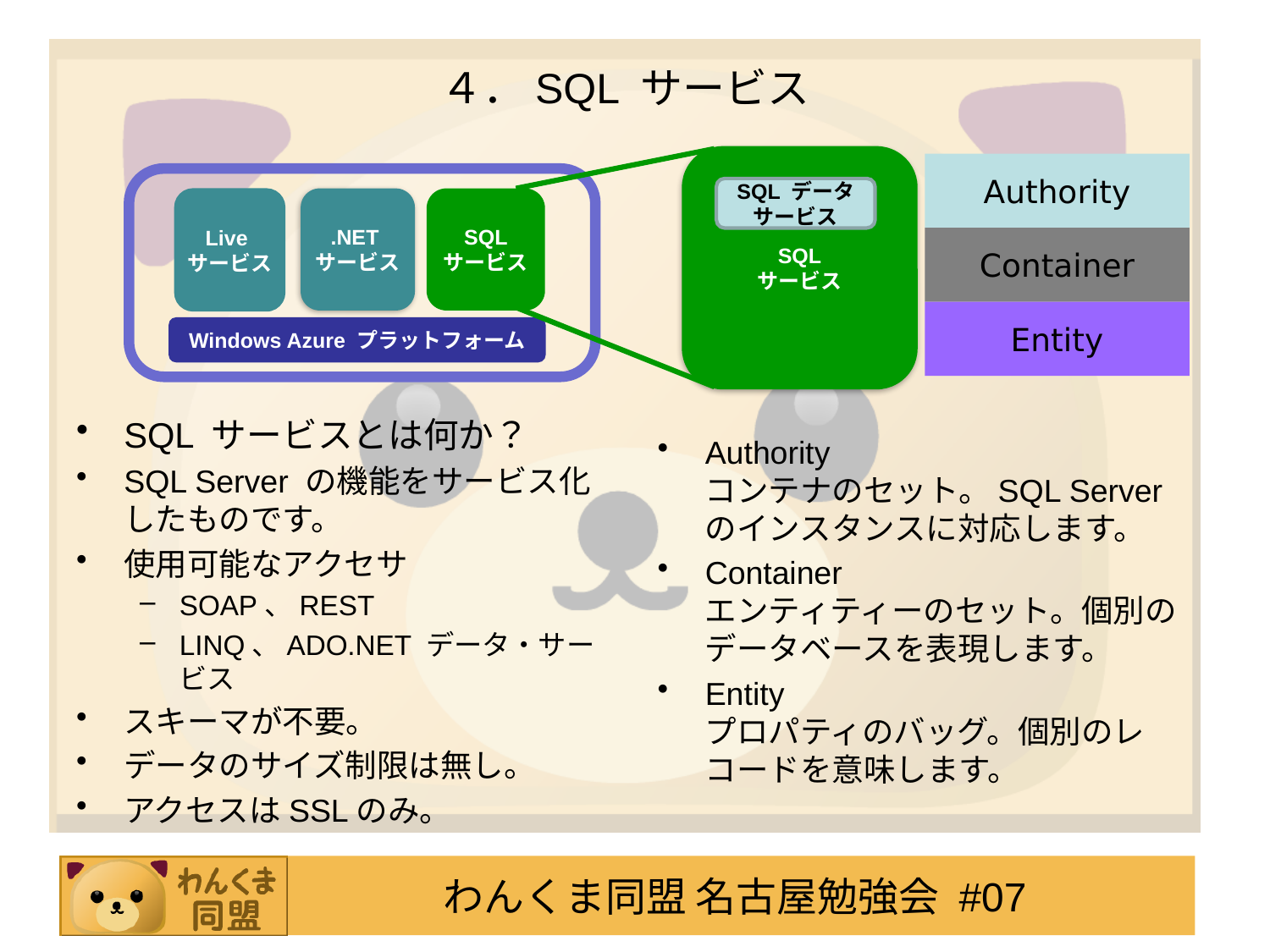

# ４．SQL サービス
SQL
サービス
Authority

SQL データサービス
.NET
サービス
SQL
サービス
Live
サービス
Container
Entity
Windows Azure プラットフォーム
SQL サービスとは何か？
SQL Server の機能をサービス化したものです。
使用可能なアクセサ
SOAP、REST
LINQ、ADO.NET データ・サービス
スキーマが不要。
データのサイズ制限は無し。
アクセスはSSLのみ。
Authority
コンテナのセット。SQL Server のインスタンスに対応します。
Container
エンティティーのセット。個別のデータベースを表現します。
Entity
プロパティのバッグ。個別のレコードを意味します。